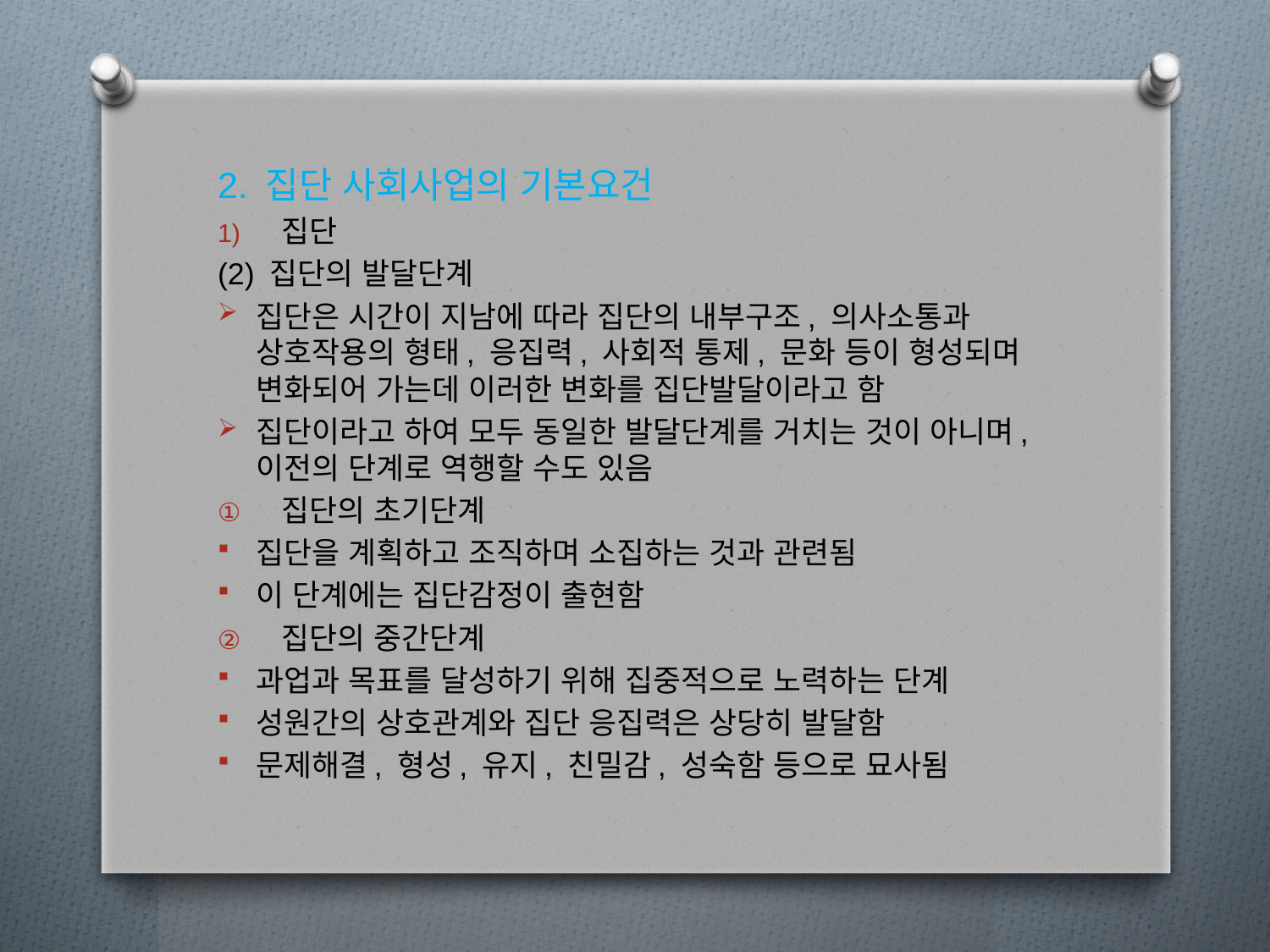

2. 집단 사회사업의 기본요건
집단
(2) 집단의 발달단계
집단은 시간이 지남에 따라 집단의 내부구조, 의사소통과 상호작용의 형태, 응집력, 사회적 통제, 문화 등이 형성되며 변화되어 가는데 이러한 변화를 집단발달이라고 함
집단이라고 하여 모두 동일한 발달단계를 거치는 것이 아니며, 이전의 단계로 역행할 수도 있음
집단의 초기단계
집단을 계획하고 조직하며 소집하는 것과 관련됨
이 단계에는 집단감정이 출현함
집단의 중간단계
과업과 목표를 달성하기 위해 집중적으로 노력하는 단계
성원간의 상호관계와 집단 응집력은 상당히 발달함
문제해결, 형성, 유지, 친밀감, 성숙함 등으로 묘사됨